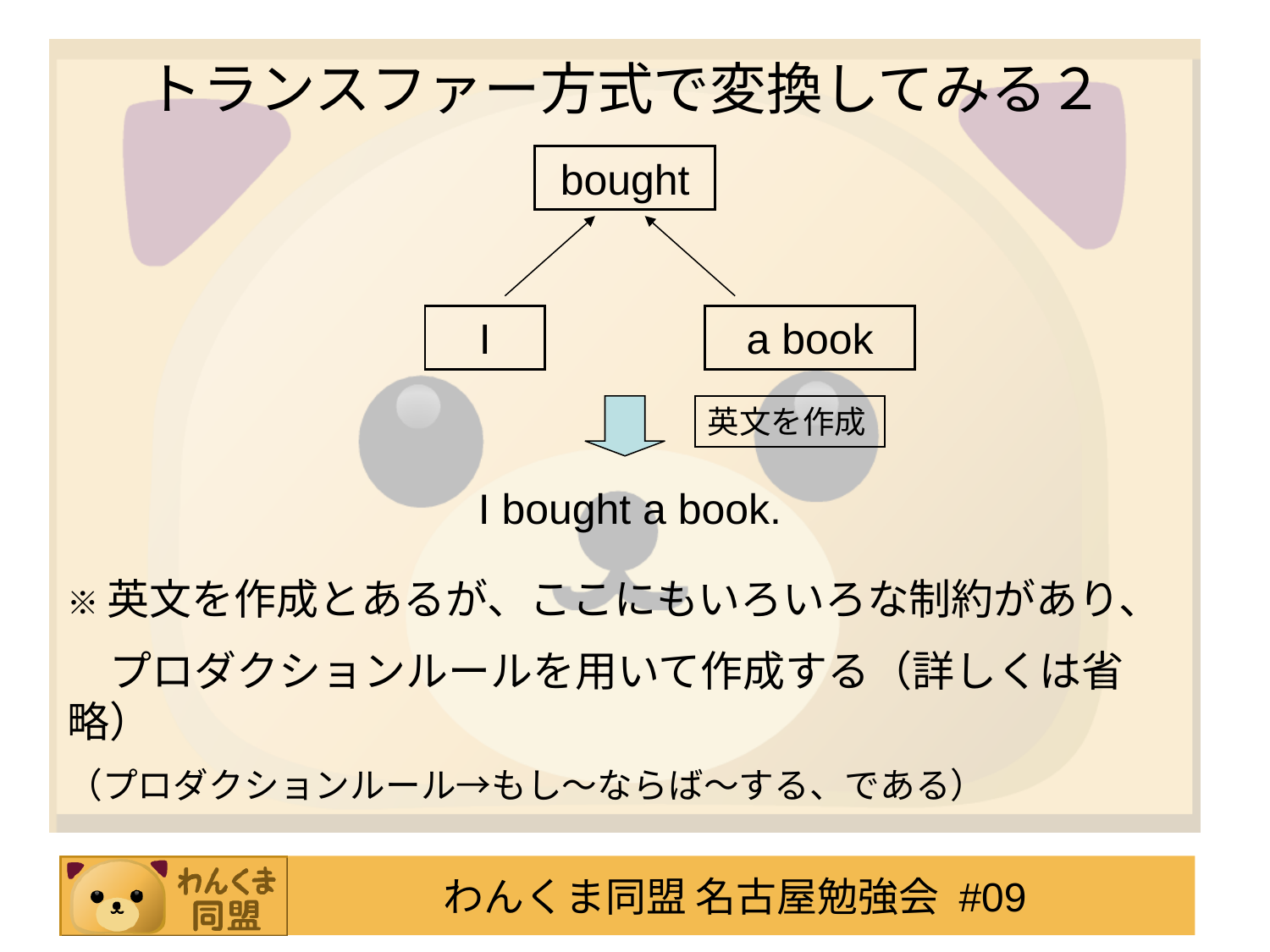

トランスファー方式で変換してみる２
bought

I
a book

英文を作成
I bought a book.
※英文を作成とあるが、ここにもいろいろな制約があり、
　プロダクションルールを用いて作成する（詳しくは省略）
（プロダクションルール→もし～ならば～する、である）